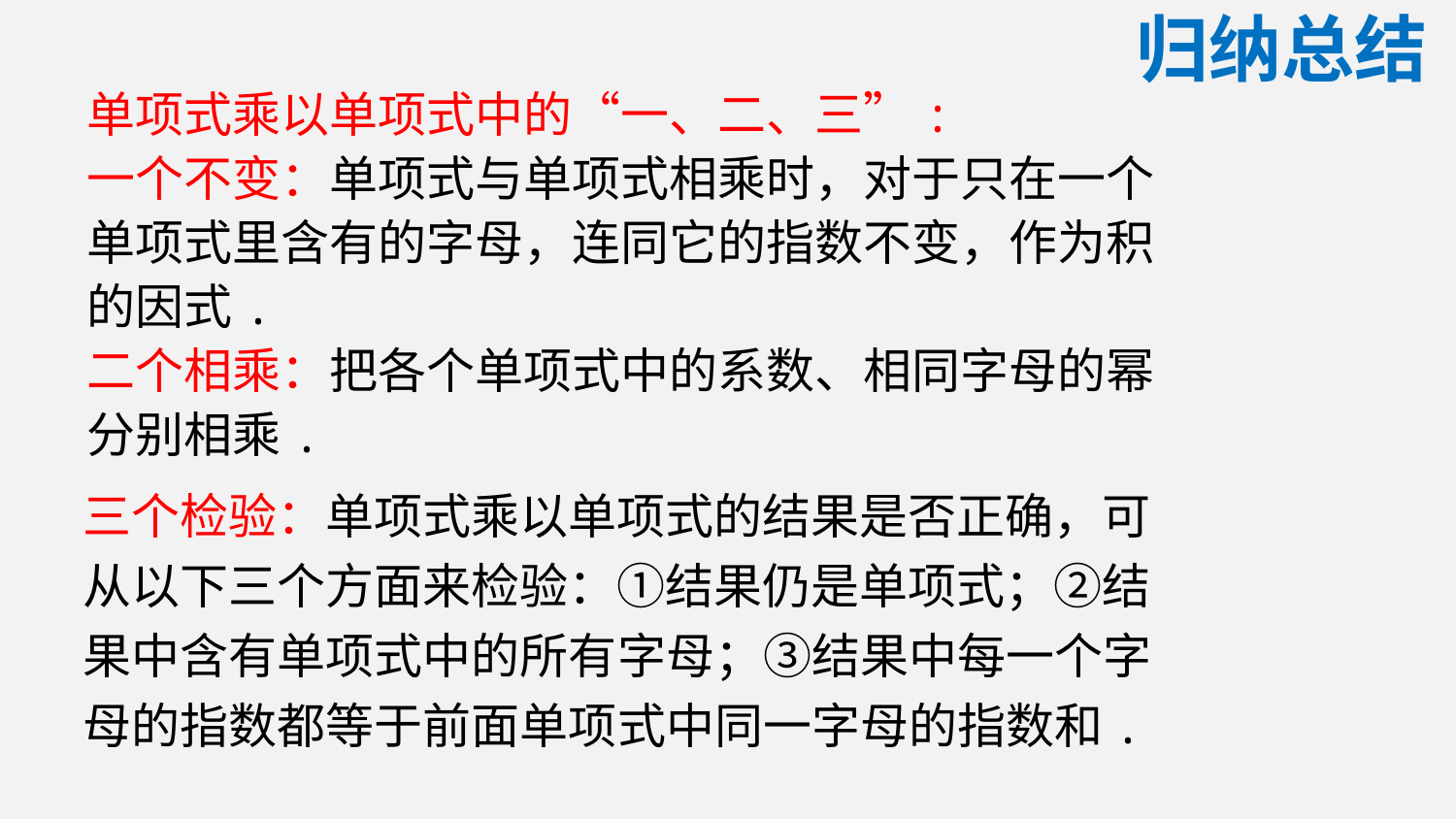

归纳总结
单项式乘以单项式中的“一、二、三”:
一个不变：单项式与单项式相乘时，对于只在一个
单项式里含有的字母，连同它的指数不变，作为积
的因式.
二个相乘：把各个单项式中的系数、相同字母的幂
分别相乘.
三个检验：单项式乘以单项式的结果是否正确，可
从以下三个方面来检验：①结果仍是单项式；②结
果中含有单项式中的所有字母；③结果中每一个字
母的指数都等于前面单项式中同一字母的指数和.